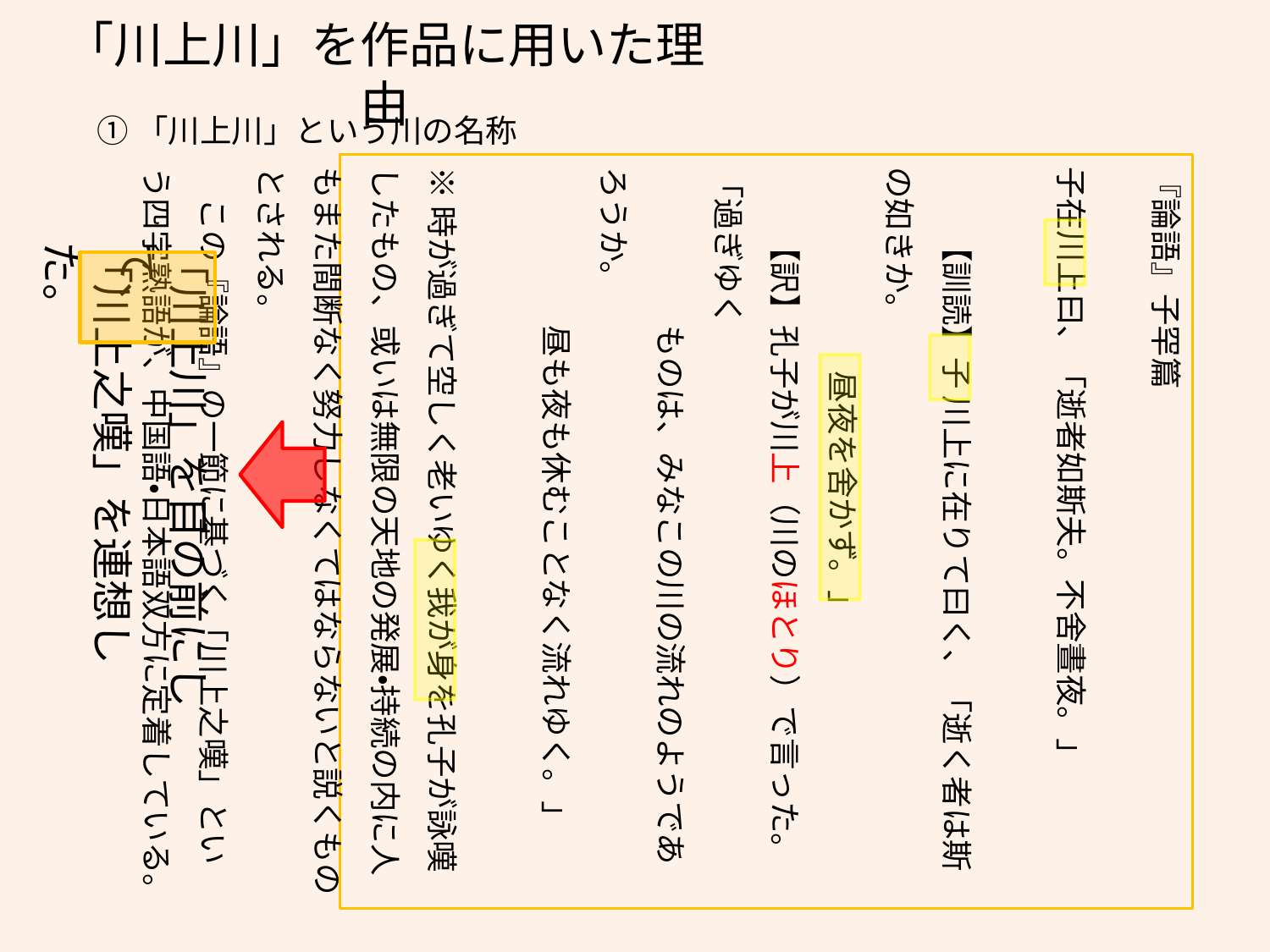

# 「川上川」を作品に用いた理由
①「川上川」という川の名称
『論語』子罕篇

子在川上曰、「逝者如斯夫。不舍晝夜。」

　　【訓読】子 川上に在りて曰く、「逝く者は斯の如きか。
　　　　　　  昼夜を舍かず。」
　　【訳】孔子が川上（川のほとり）で言った。「過ぎゆく
　　　　　ものは、みなこの川の流れのようであろうか。
　　　　　昼も夜も休むことなく流れゆく。」

※時が過ぎて空しく老いゆく我が身を孔子が詠嘆したもの、或いは無限の天地の発展・持続の内に人もまた間断なく努力しなくてはならないと説くものとされる。
　この『論語』の一節に基づく「川上之嘆」という四字熟語が、中国語・日本語双方に定着している。

「川上之嘆」を連想した。
「川上川」を目の前にして、